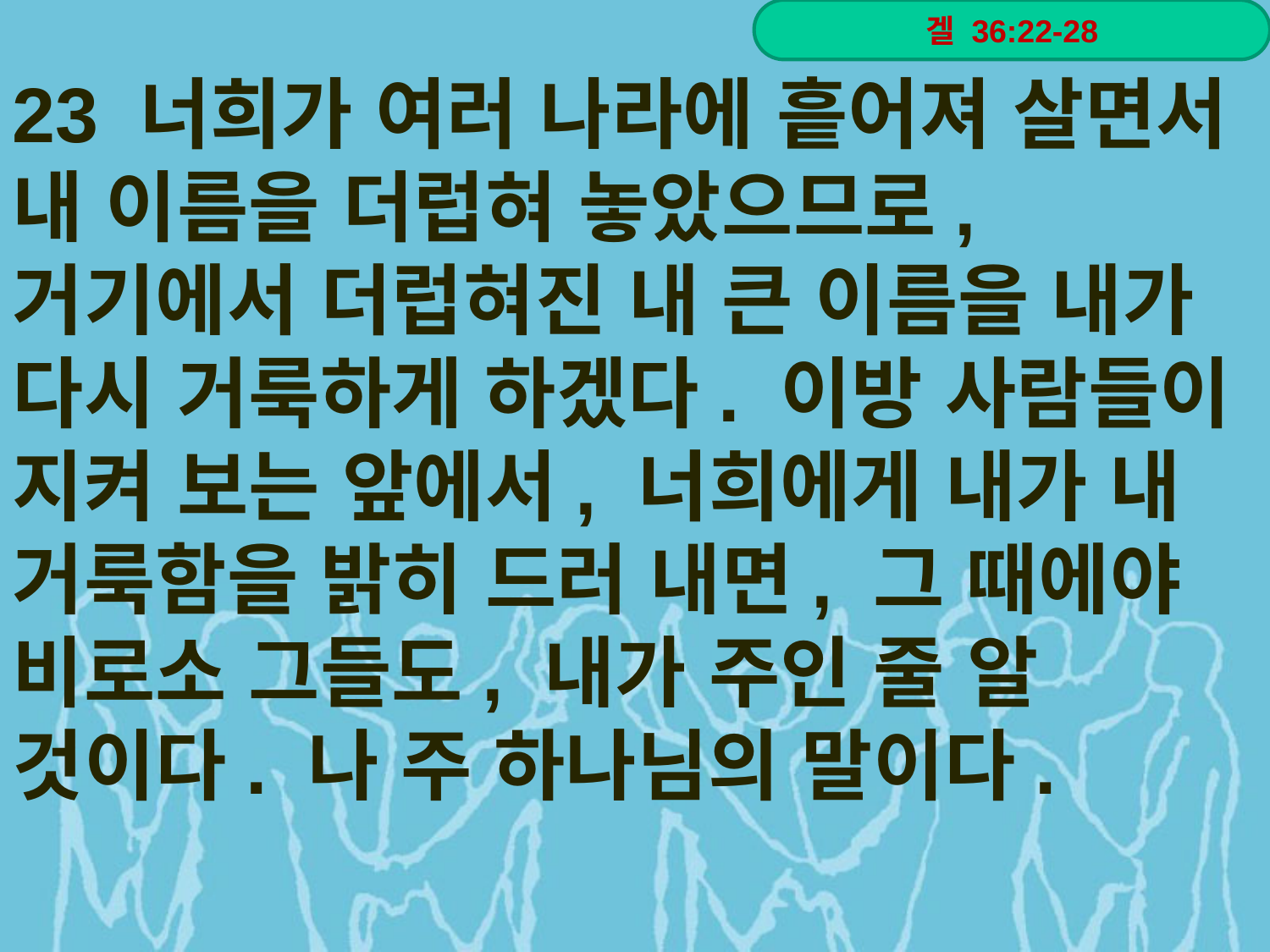

23 너희가 여러 나라에 흩어져 살면서 내 이름을 더럽혀 놓았으므로, 거기에서 더럽혀진 내 큰 이름을 내가 다시 거룩하게 하겠다. 이방 사람들이 지켜 보는 앞에서, 너희에게 내가 내 거룩함을 밝히 드러 내면, 그 때에야 비로소 그들도, 내가 주인 줄 알 것이다. 나 주 하나님의 말이다.
겔 36:22-28